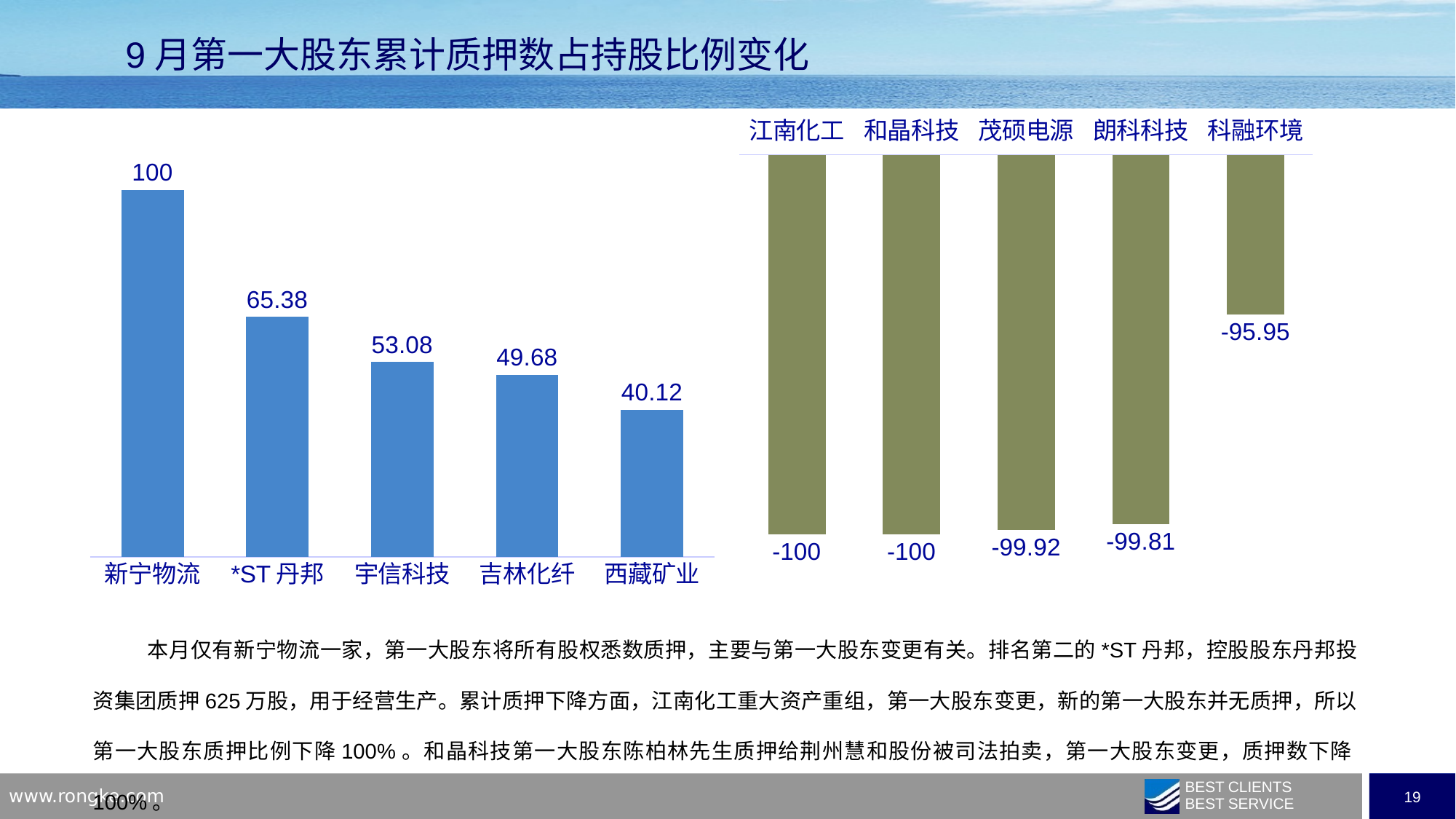

9月第一大股东累计质押数占持股比例变化

### Chart

| Category |  |
|---|---|
| 新宁物流 | 100.0 |
| *ST丹邦 | 65.38 |
| 宇信科技 | 53.08 |
| 吉林化纤 | 49.68 |
| 西藏矿业 | 40.12 |

### Chart

| Category |  |
|---|---|
| 江南化工 | -100.0 |
| 和晶科技 | -100.0 |
| 茂硕电源 | -99.92 |
| 朗科科技 | -99.81 |
| 科融环境 | -95.95 |
本月仅有新宁物流一家，第一大股东将所有股权悉数质押，主要与第一大股东变更有关。排名第二的*ST丹邦，控股股东丹邦投资集团质押625万股，用于经营生产。累计质押下降方面，江南化工重大资产重组，第一大股东变更，新的第一大股东并无质押，所以第一大股东质押比例下降100%。和晶科技第一大股东陈柏林先生质押给荆州慧和股份被司法拍卖，第一大股东变更，质押数下降100%。